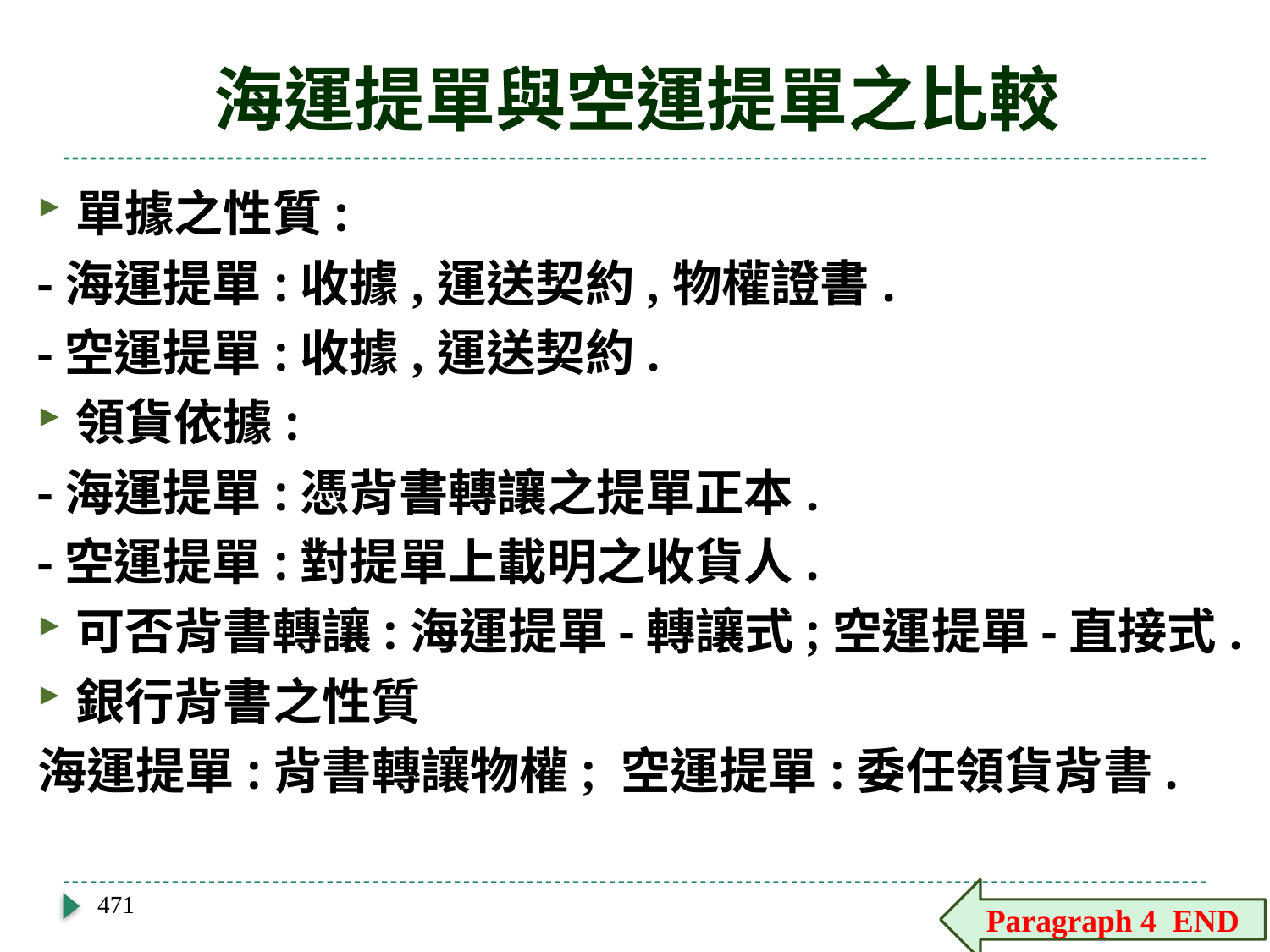

# 海運提單與空運提單之比較
單據之性質:
-海運提單:收據,運送契約,物權證書.
-空運提單:收據,運送契約.
領貨依據:
-海運提單:憑背書轉讓之提單正本.
-空運提單:對提單上載明之收貨人.
可否背書轉讓:海運提單-轉讓式;空運提單-直接式.
銀行背書之性質
海運提單:背書轉讓物權; 空運提單:委任領貨背書.
Paragraph 4  END
471